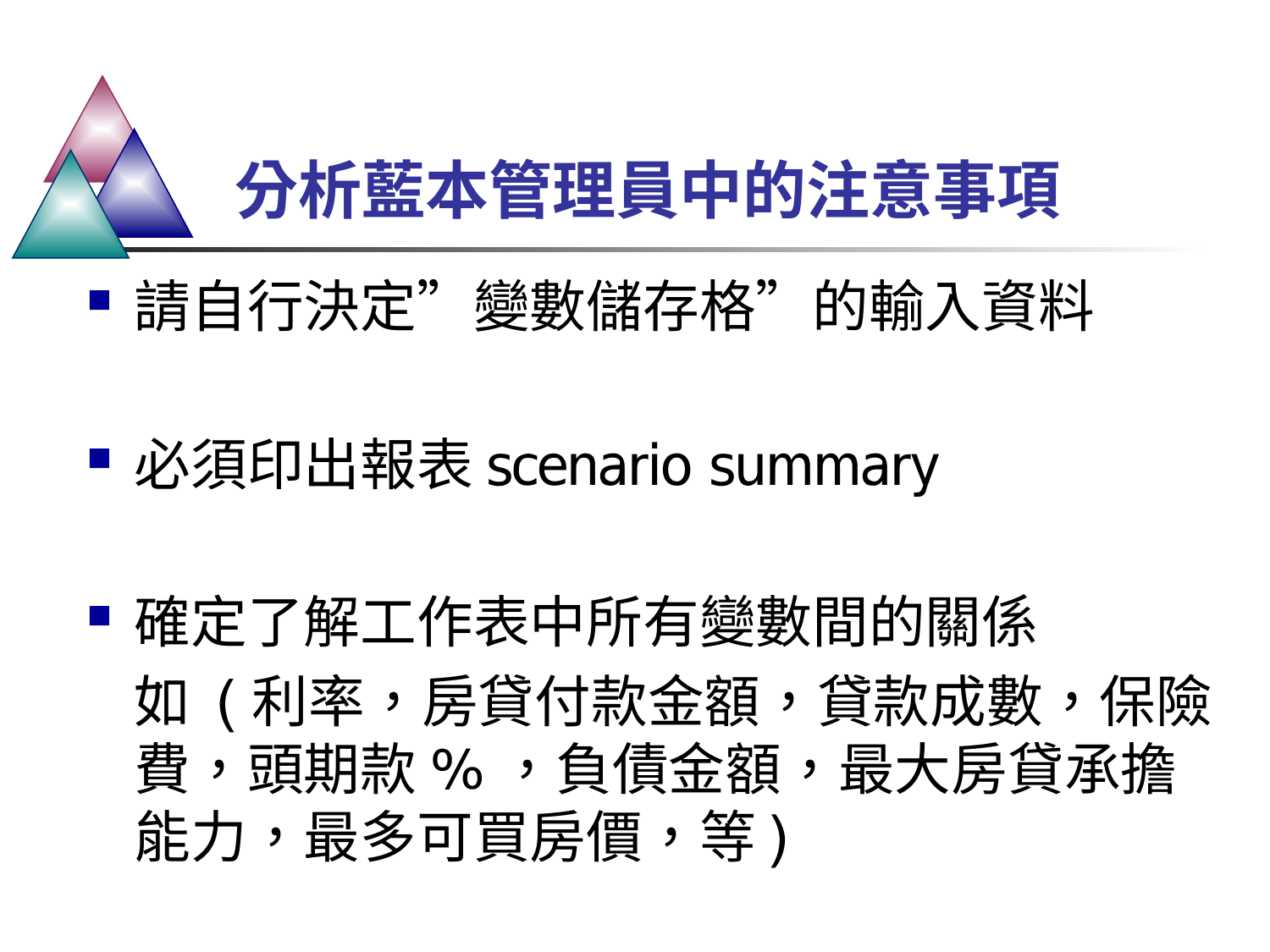

# 分析藍本管理員中的注意事項
請自行決定”變數儲存格”的輸入資料

必須印出報表scenario summary

確定了解工作表中所有變數間的關係
	如 (利率，房貸付款金額，貸款成數，保險費，頭期款%，負債金額，最大房貸承擔能力，最多可買房價，等)